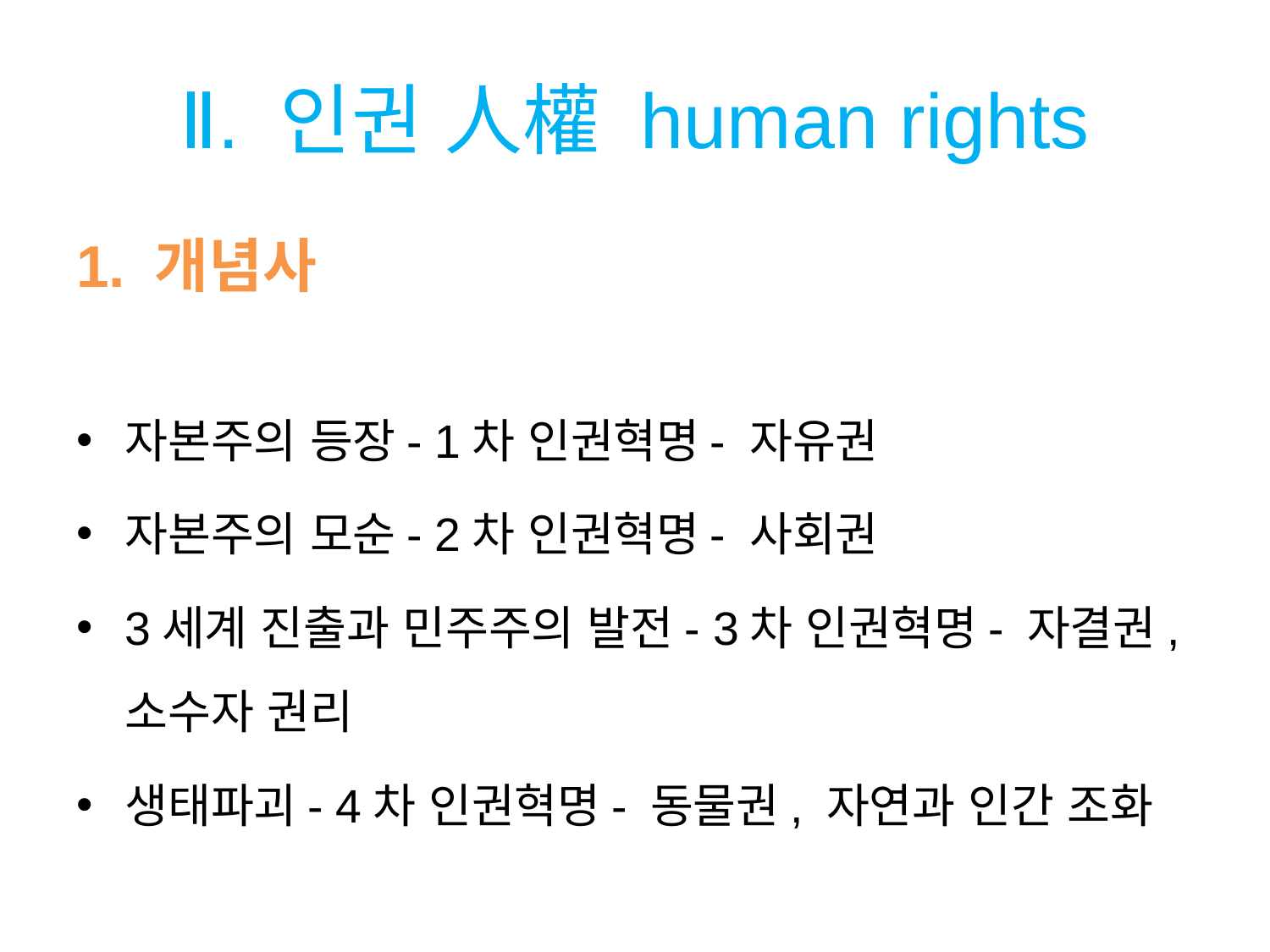

# Ⅱ. 인권 人權 human rights
1. 개념사

자본주의 등장- 1차 인권혁명- 자유권
자본주의 모순- 2차 인권혁명- 사회권
3세계 진출과 민주주의 발전- 3차 인권혁명- 자결권, 소수자 권리
생태파괴- 4차 인권혁명- 동물권, 자연과 인간 조화